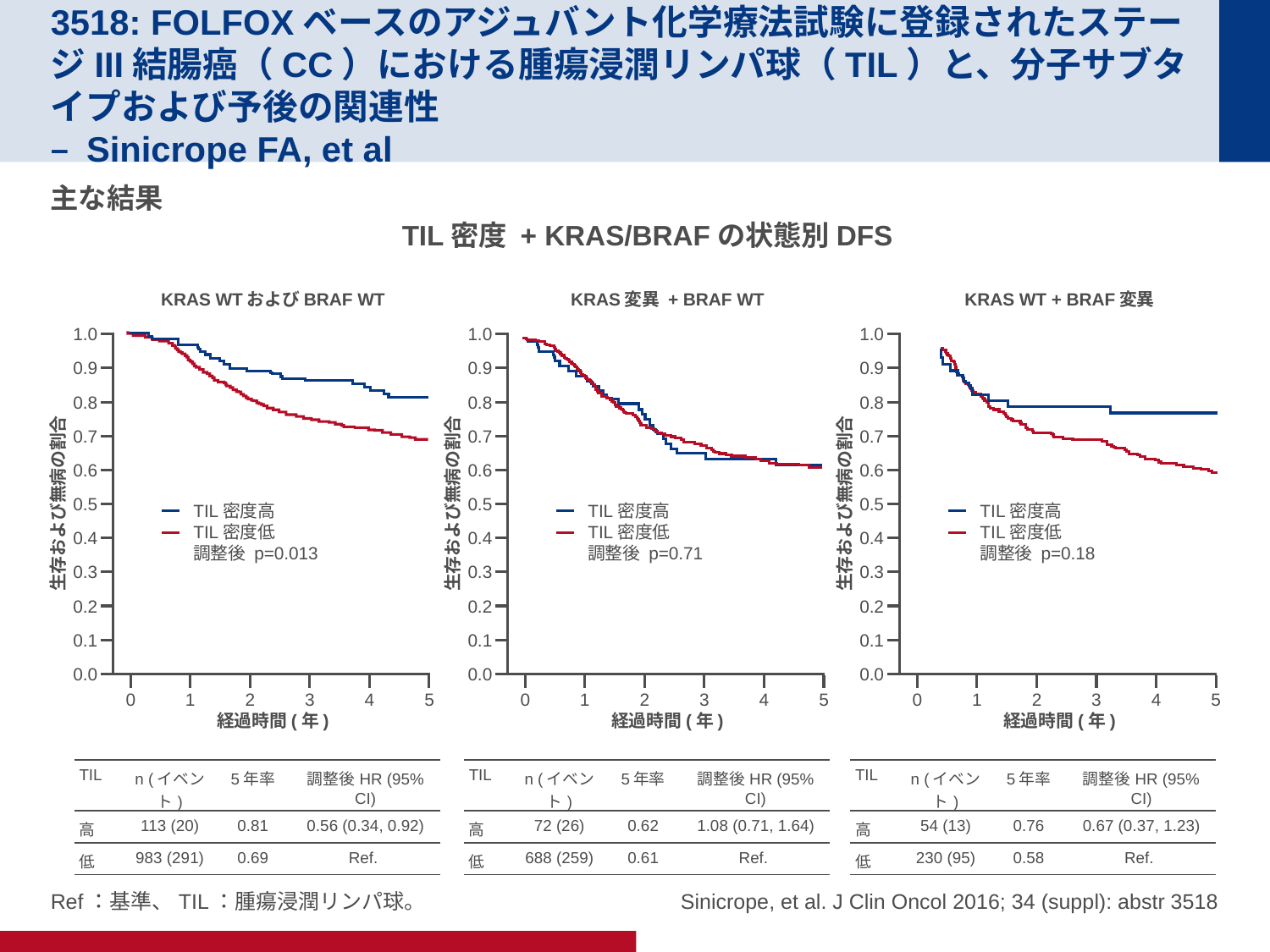

# 3518: FOLFOXベースのアジュバント化学療法試験に登録されたステージIII結腸癌（CC）における腫瘍浸潤リンパ球（TIL）と、分子サブタイプおよび予後の関連性 – Sinicrope FA, et al
主な結果

TIL密度 + KRAS/BRAFの状態別DFS
KRAS WTおよびBRAF WT
KRAS変異 + BRAF WT
KRAS WT + BRAF変異
1.0
1.0
1.0

0.9
0.9
0.9
0.8
0.8
0.8
0.7
0.7
0.7
0.6
0.6
0.6
生存および無病の割合
生存および無病の割合
生存および無病の割合
0.5
0.5
0.5
TIL密度高
TIL密度低
調整後 p=0.013
TIL密度高
TIL密度低
調整後 p=0.71
TIL密度高
TIL密度低
調整後 p=0.18
0.4
0.4
0.4
0.3
0.3
0.3
0.2
0.2
0.2
0.1
0.1
0.1
0.0
0.0
0.0
0
1
2
3
4
5
0
1
2
3
4
5
0
1
2
3
4
5
経過時間(年)
経過時間(年)
経過時間(年)
| TIL | n (イベント) | 5年率 | 調整後HR (95% CI) |
| --- | --- | --- | --- |
| 高 | 113 (20) | 0.81 | 0.56 (0.34, 0.92) |
| 低 | 983 (291) | 0.69 | Ref. |
| TIL | n (イベント) | 5年率 | 調整後HR (95% CI) |
| --- | --- | --- | --- |
| 高 | 72 (26) | 0.62 | 1.08 (0.71, 1.64) |
| 低 | 688 (259) | 0.61 | Ref. |
| TIL | n (イベント) | 5年率 | 調整後HR (95% CI) |
| --- | --- | --- | --- |
| 高 | 54 (13) | 0.76 | 0.67 (0.37, 1.23) |
| 低 | 230 (95) | 0.58 | Ref. |
Ref：基準、TIL：腫瘍浸潤リンパ球。
Sinicrope, et al. J Clin Oncol 2016; 34 (suppl): abstr 3518